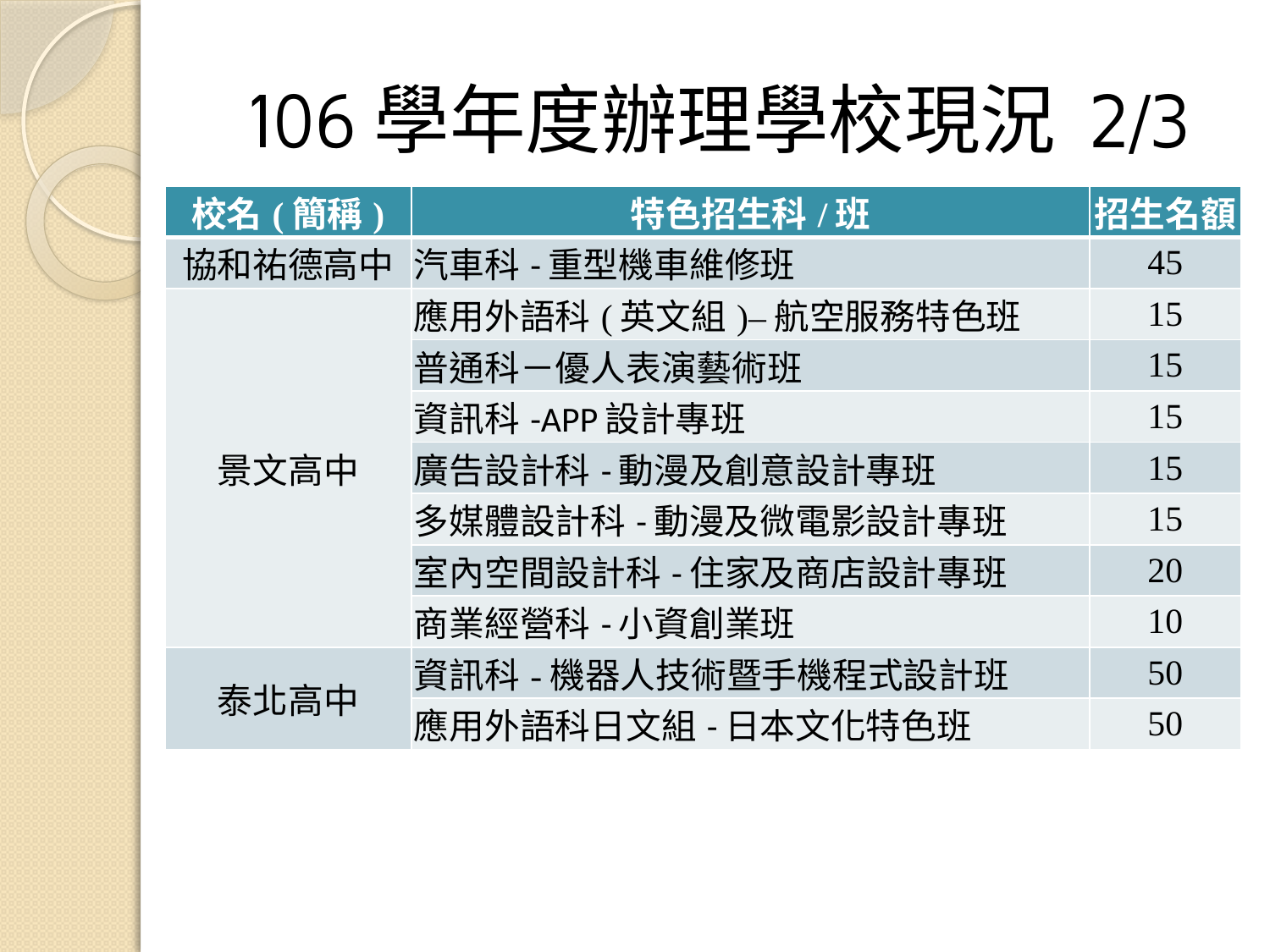

# 106學年度辦理學校現況 2/3
| 校名(簡稱) | 特色招生科/班 | 招生名額 |
| --- | --- | --- |
| 協和祐德高中 | 汽車科-重型機車維修班 | 45 |
| 景文高中 | 應用外語科(英文組)–航空服務特色班 | 15 |
|  | 普通科－優人表演藝術班 | 15 |
|  | 資訊科-APP設計專班 | 15 |
|  | 廣告設計科-動漫及創意設計專班 | 15 |
|  | 多媒體設計科-動漫及微電影設計專班 | 15 |
|  | 室內空間設計科-住家及商店設計專班 | 20 |
|  | 商業經營科-小資創業班 | 10 |
| 泰北高中 | 資訊科-機器人技術暨手機程式設計班 | 50 |
|  | 應用外語科日文組-日本文化特色班 | 50 |